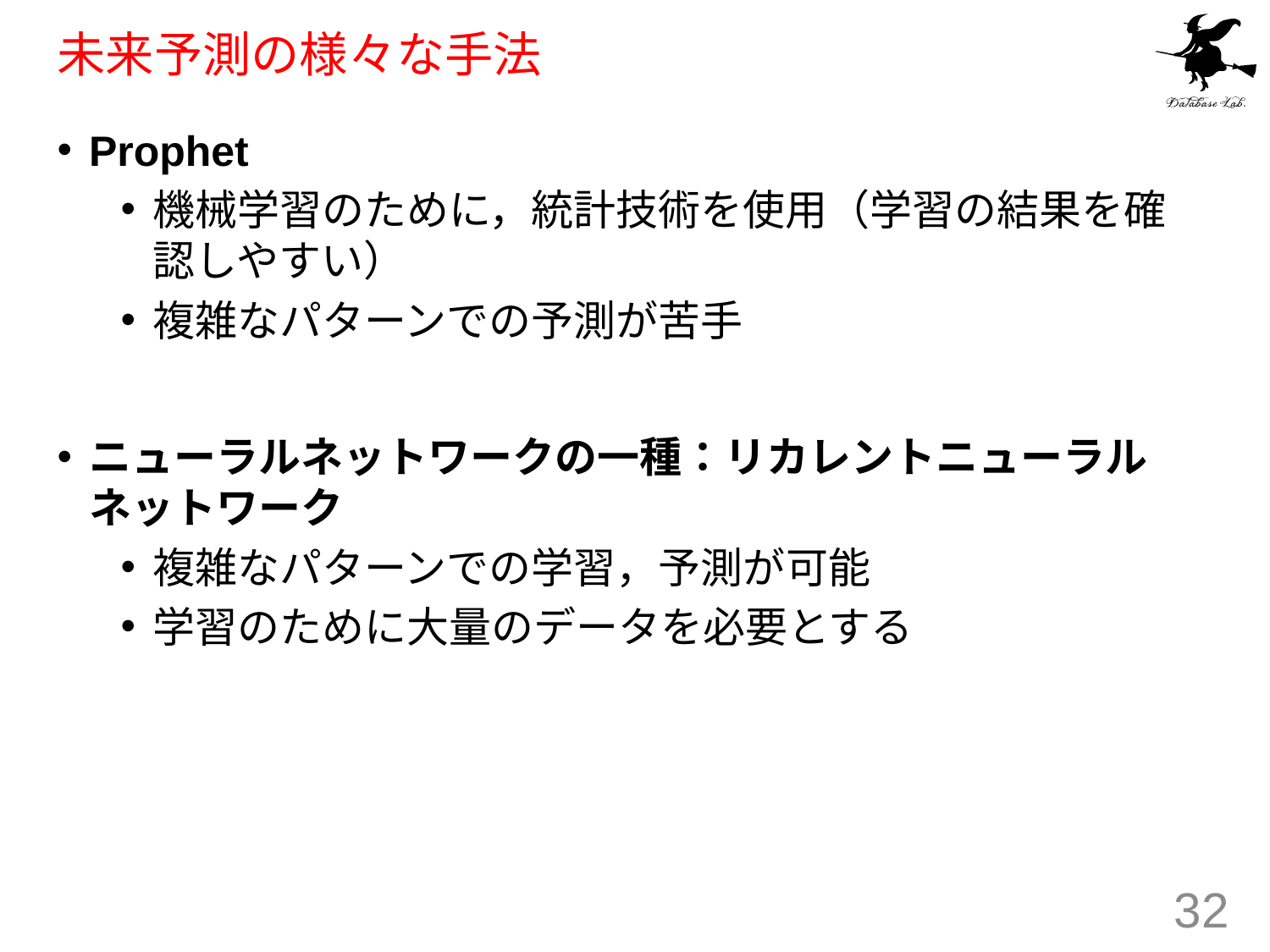

# 未来予測の様々な手法
Prophet
機械学習のために，統計技術を使用（学習の結果を確認しやすい）
複雑なパターンでの予測が苦手

ニューラルネットワークの一種：リカレントニューラルネットワーク
複雑なパターンでの学習，予測が可能
学習のために大量のデータを必要とする
32